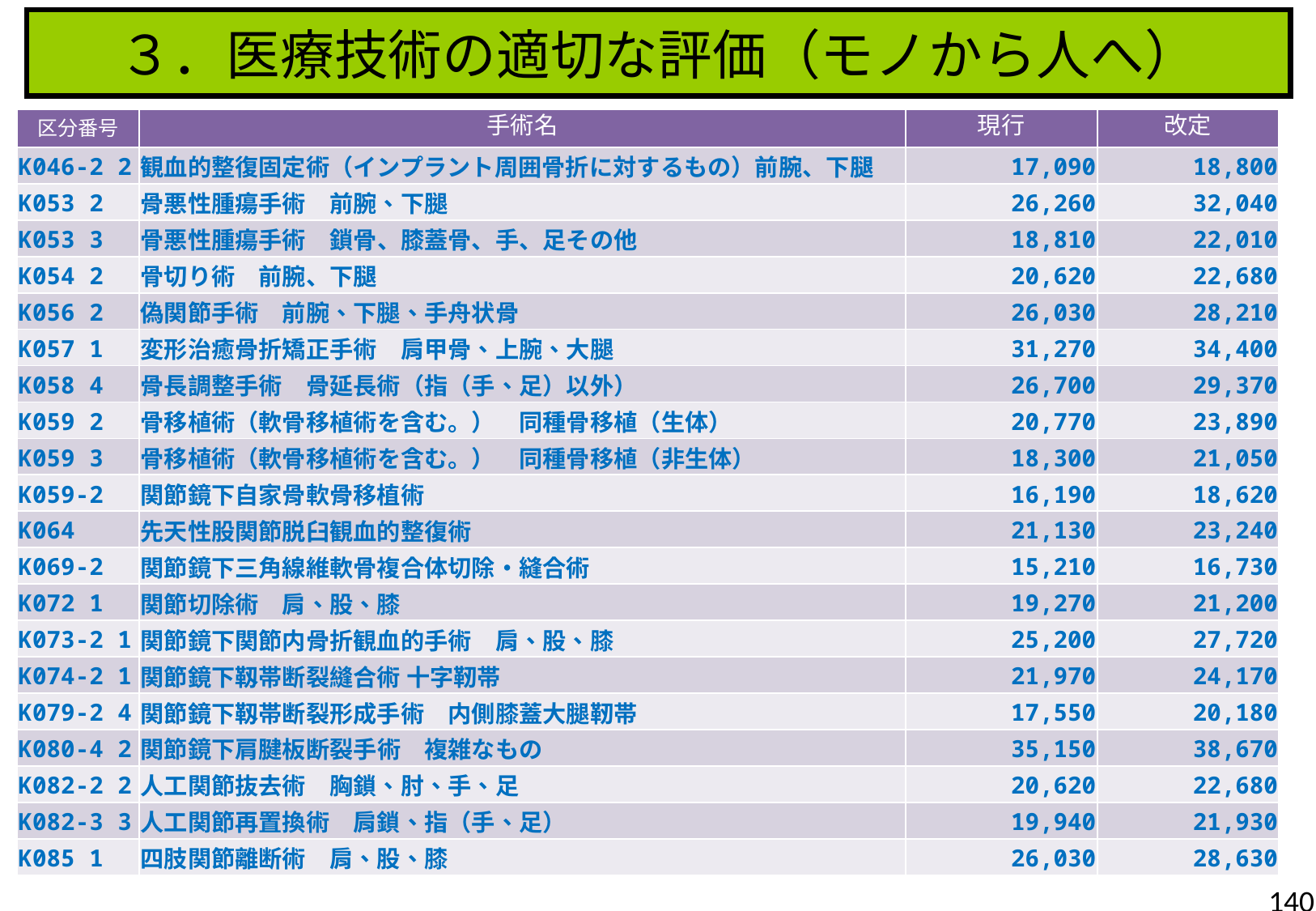

３．医療技術の適切な評価（モノから人へ）
| 区分番号 | 手術名 | 現行 | 改定 |
| --- | --- | --- | --- |
| K046-2 2 | 観血的整復固定術（インプラント周囲骨折に対するもの）前腕、下腿 | 17,090 | 18,800 |
| K053 2 | 骨悪性腫瘍手術　前腕、下腿 | 26,260 | 32,040 |
| K053 3 | 骨悪性腫瘍手術　鎖骨、膝蓋骨、手、足その他 | 18,810 | 22,010 |
| K054 2 | 骨切り術　前腕、下腿 | 20,620 | 22,680 |
| K056 2 | 偽関節手術　前腕、下腿、手舟状骨 | 26,030 | 28,210 |
| K057 1 | 変形治癒骨折矯正手術　肩甲骨、上腕、大腿 | 31,270 | 34,400 |
| K058 4 | 骨長調整手術　骨延長術（指（手、足）以外） | 26,700 | 29,370 |
| K059 2 | 骨移植術（軟骨移植術を含む。）　同種骨移植（生体） | 20,770 | 23,890 |
| K059 3 | 骨移植術（軟骨移植術を含む。）　同種骨移植（非生体） | 18,300 | 21,050 |
| K059-2 | 関節鏡下自家骨軟骨移植術 | 16,190 | 18,620 |
| K064 | 先天性股関節脱臼観血的整復術 | 21,130 | 23,240 |
| K069-2 | 関節鏡下三角線維軟骨複合体切除・縫合術 | 15,210 | 16,730 |
| K072 1 | 関節切除術　肩、股、膝 | 19,270 | 21,200 |
| K073-2 1 | 関節鏡下関節内骨折観血的手術　肩、股、膝 | 25,200 | 27,720 |
| K074-2 1 | 関節鏡下靱帯断裂縫合術 十字靭帯 | 21,970 | 24,170 |
| K079-2 4 | 関節鏡下靱帯断裂形成手術　内側膝蓋大腿靭帯 | 17,550 | 20,180 |
| K080-4 2 | 関節鏡下肩腱板断裂手術　複雑なもの | 35,150 | 38,670 |
| K082-2 2 | 人工関節抜去術　胸鎖、肘、手、足 | 20,620 | 22,680 |
| K082-3 3 | 人工関節再置換術　肩鎖、指（手、足） | 19,940 | 21,930 |
| K085 1 | 四肢関節離断術　肩、股、膝 | 26,030 | 28,630 |
140